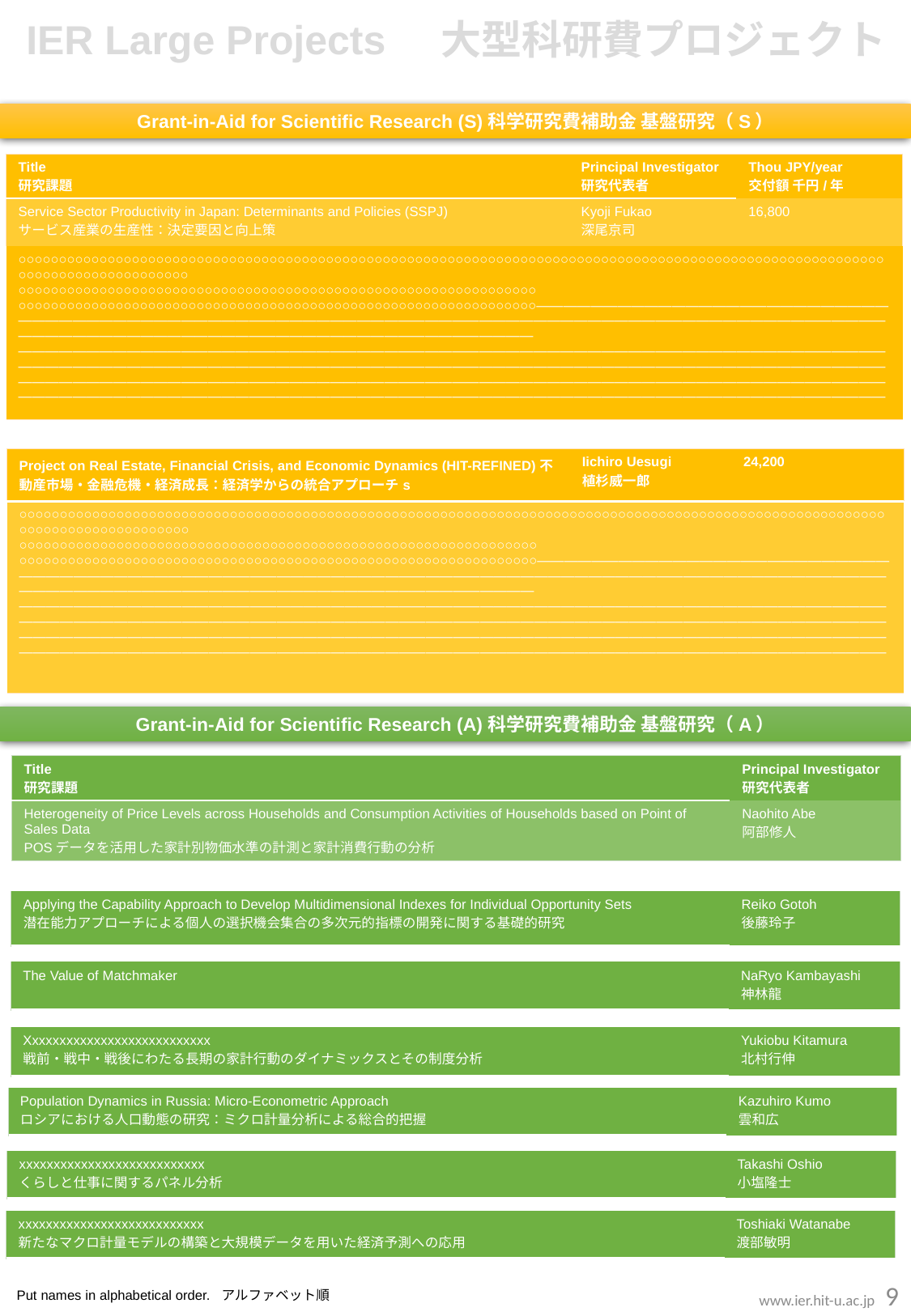

IER Large Projects    大型科研費プロジェクト
Grant-in-Aid for Scientific Research (S)科学研究費補助⾦ 基盤研究（S）
| Title 研究課題 | Principal Investigator 研究代表者 | Thou JPY/year 交付額 千円/年 |
| --- | --- | --- |
| Service Sector Productivity in Japan: Determinants and Policies (SSPJ) サービス産業の生産性：決定要因と向上策 | Kyoji Fukao 深尾京司 | 16,800 |
| ○○○○○○○○○○○○○○○○○○○○○○○○○○○○○○○○○○○○○○○○○○○○○○○○○○○○○○○○○○○○○○○○○○○○○○○○○○○○○○○○○○○○○○○○○○○○○○○○○○○○○○○○○○○○○○○○○○○○○○○○○○○○○○○○ ○○○○○○○○○○○○○○○○○○○○○○○○○○○○○○○○○○○○○○○○○○○○○○○○○○○○○○○○○○○○○○○○ ○○○○○○○○○○○○○○○○○○○○○○○○○○○○○○○○○○○○○○○○○○○○○○○○○○○○○○○○○○○○○○○○―――――――――――――――――――――――――――――――――――――――――――――――――――――――――――――――――――――――――――――――――――――――――――――――――――――――――――――――――――――――――――――――― ―――――――――――――――――――――――――――――――――――――――――――――――――――――――――――――――― ―――――――――――――――――――――――――――――――――――――――――――――――――――――――――――――――― ―――――――――――――――――――――――――――――――――――――――――――――――――――――――――――――――― ―――――――――――――――――――――――――――――――――――――――――――――――――――――――――――――――― |  |  |
| Project on Real Estate, Financial Crisis, and Economic Dynamics (HIT-REFINED)不動産市場・金融危機・経済成長：経済学からの統合アプローチs | Iichiro Uesugi 植杉威一郎 | 24,200 |
| --- | --- | --- |
| ○○○○○○○○○○○○○○○○○○○○○○○○○○○○○○○○○○○○○○○○○○○○○○○○○○○○○○○○○○○○○○○○○○○○○○○○○○○○○○○○○○○○○○○○○○○○○○○○○○○○○○○○○○○○○○○○○○○○○○○○○○○○○○○○ ○○○○○○○○○○○○○○○○○○○○○○○○○○○○○○○○○○○○○○○○○○○○○○○○○○○○○○○○○○○○○○○○ ○○○○○○○○○○○○○○○○○○○○○○○○○○○○○○○○○○○○○○○○○○○○○○○○○○○○○○○○○○○○○○○○―――――――――――――――――――――――――――――――――――――――――――――――――――――――――――――――――――――――――――――――――――――――――――――――――――――――――――――――――――――――――――――――― ―――――――――――――――――――――――――――――――――――――――――――――――――――――――――――――――― ―――――――――――――――――――――――――――――――――――――――――――――――――――――――――――――――― ―――――――――――――――――――――――――――――――――――――――――――――――――――――――――――――――― ―――――――――――――――――――――――――――――――――――――――――――――――――――――――――――――――― |  |  |
Grant-in-Aid for Scientific Research (A)科学研究費補助⾦ 基盤研究（A）
| Title 研究課題 | Principal Investigator 研究代表者 |
| --- | --- |
| Heterogeneity of Price Levels across Households and Consumption Activities of Households based on Point of Sales Data POSデータを活用した家計別物価水準の計測と家計消費行動の分析 | Naohito Abe 阿部修人 |
| Applying the Capability Approach to Develop Multidimensional Indexes for Individual Opportunity Sets 潜在能力アプローチによる個人の選択機会集合の多次元的指標の開発に関する基礎的研究 | Reiko Gotoh 後藤玲子 |
| --- | --- |
| The Value of Matchmaker | NaRyo Kambayashi 神林龍 |
| --- | --- |
| Xxxxxxxxxxxxxxxxxxxxxxxxxxx 戦前・戦中・戦後にわたる長期の家計行動のダイナミックスとその制度分析 | Yukiobu Kitamura 北村行伸 |
| --- | --- |
| Population Dynamics in Russia: Micro-Econometric Approach ロシアにおける人口動態の研究：ミクロ計量分析による総合的把握 | Kazuhiro Kumo 雲和広 |
| --- | --- |
| xxxxxxxxxxxxxxxxxxxxxxxxxxx くらしと仕事に関するパネル分析 | Takashi Oshio 小塩隆士 |
| --- | --- |
| xxxxxxxxxxxxxxxxxxxxxxxxxxx 新たなマクロ計量モデルの構築と大規模データを用いた経済予測への応用 | Toshiaki Watanabe 渡部敏明 |
| --- | --- |
www.ier.hit-u.ac.jp   9
Put names in alphabetical order.  アルファベット順